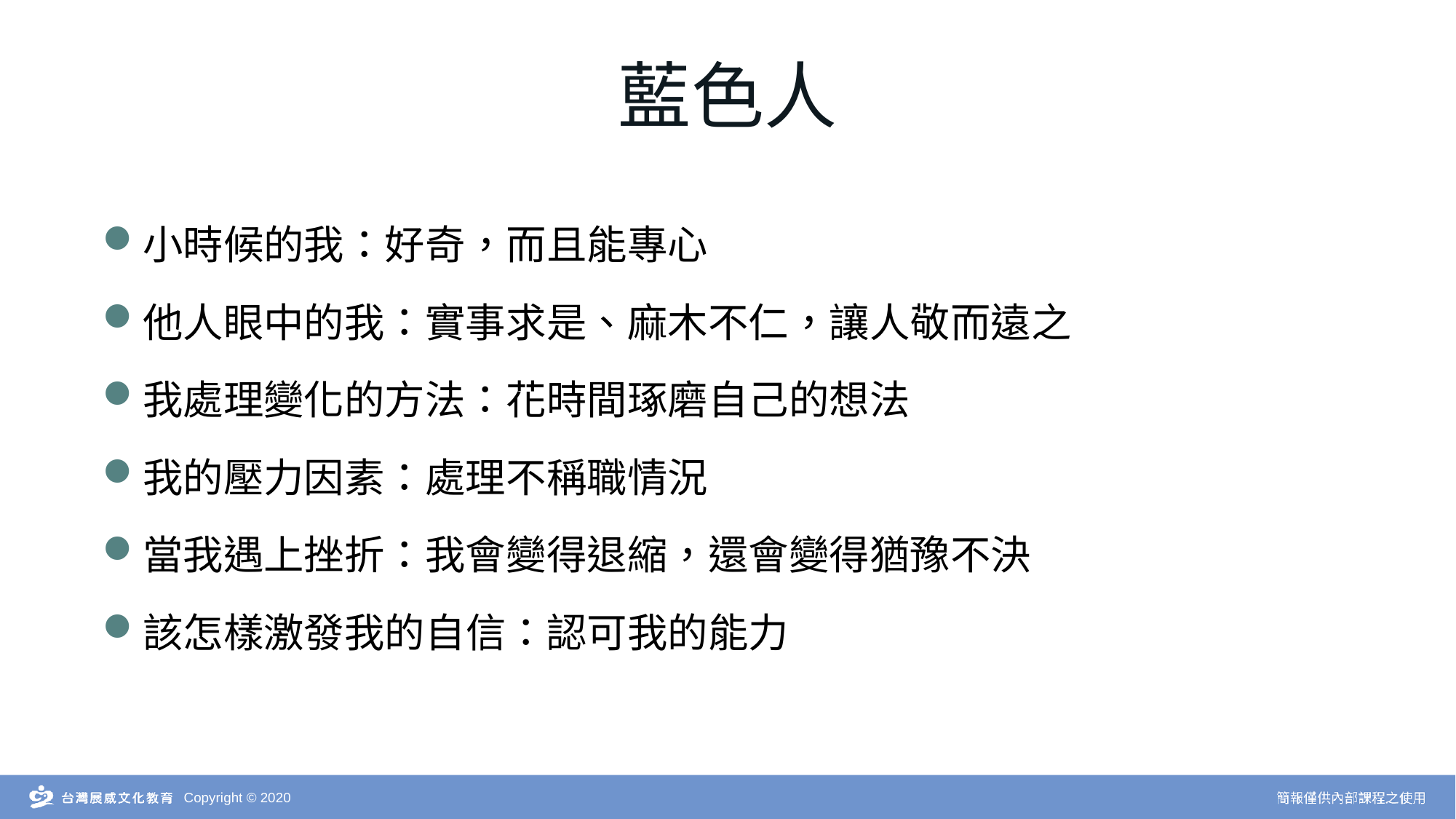

藍色人
小時候的我：好奇，而且能專心
他人眼中的我：實事求是、麻木不仁，讓人敬而遠之
我處理變化的方法：花時間琢磨自己的想法
我的壓力因素：處理不稱職情況
當我遇上挫折：我會變得退縮，還會變得猶豫不決
該怎樣激發我的自信：認可我的能力